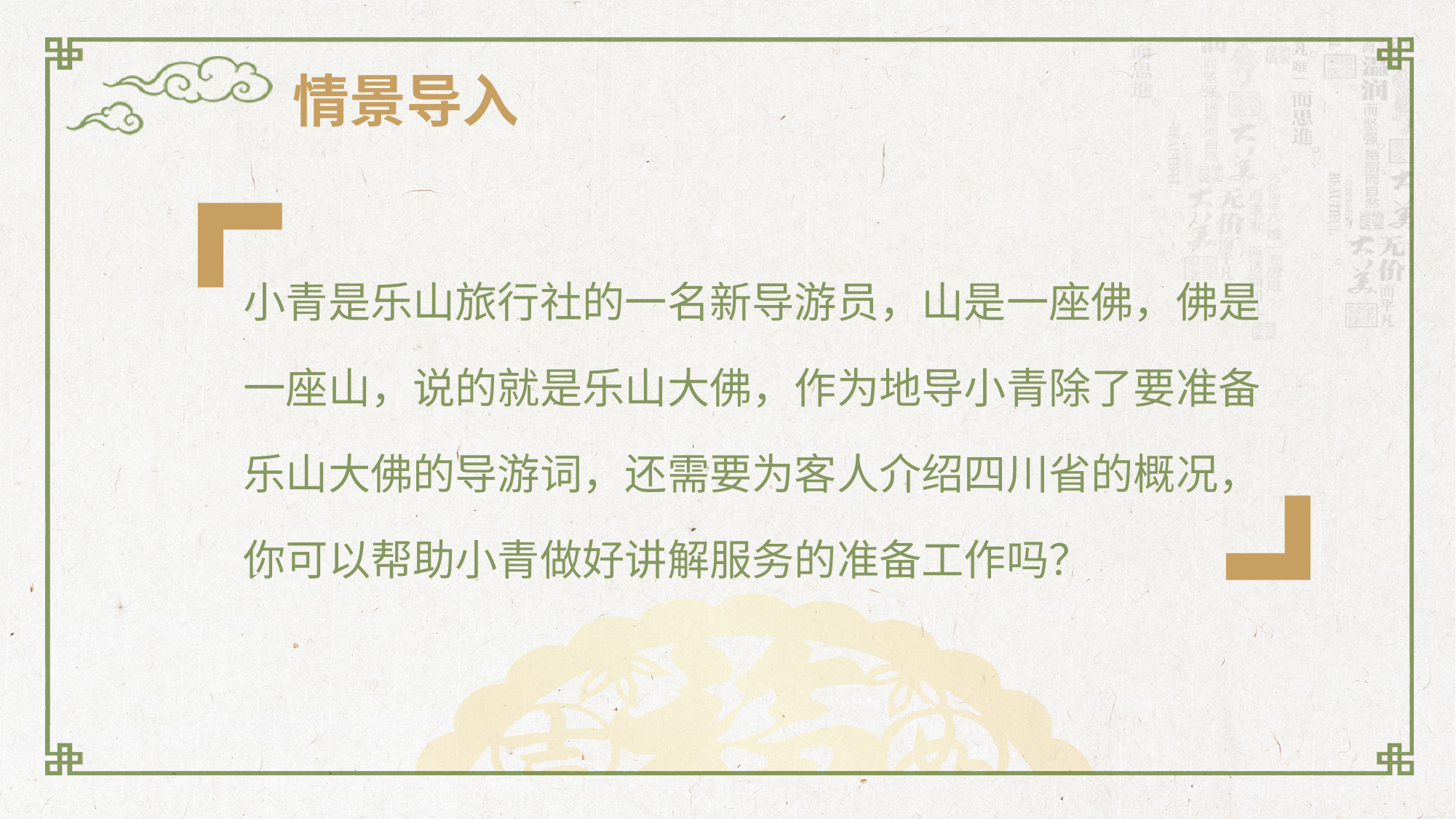

# 情景导入

小青是乐山旅行社的一名新导游员，山是一座佛，佛是一座山，说的就是乐山大佛，作为地导小青除了要准备乐山大佛的导游词，还需要为客人介绍四川省的概况，你可以帮助小青做好讲解服务的准备工作吗？